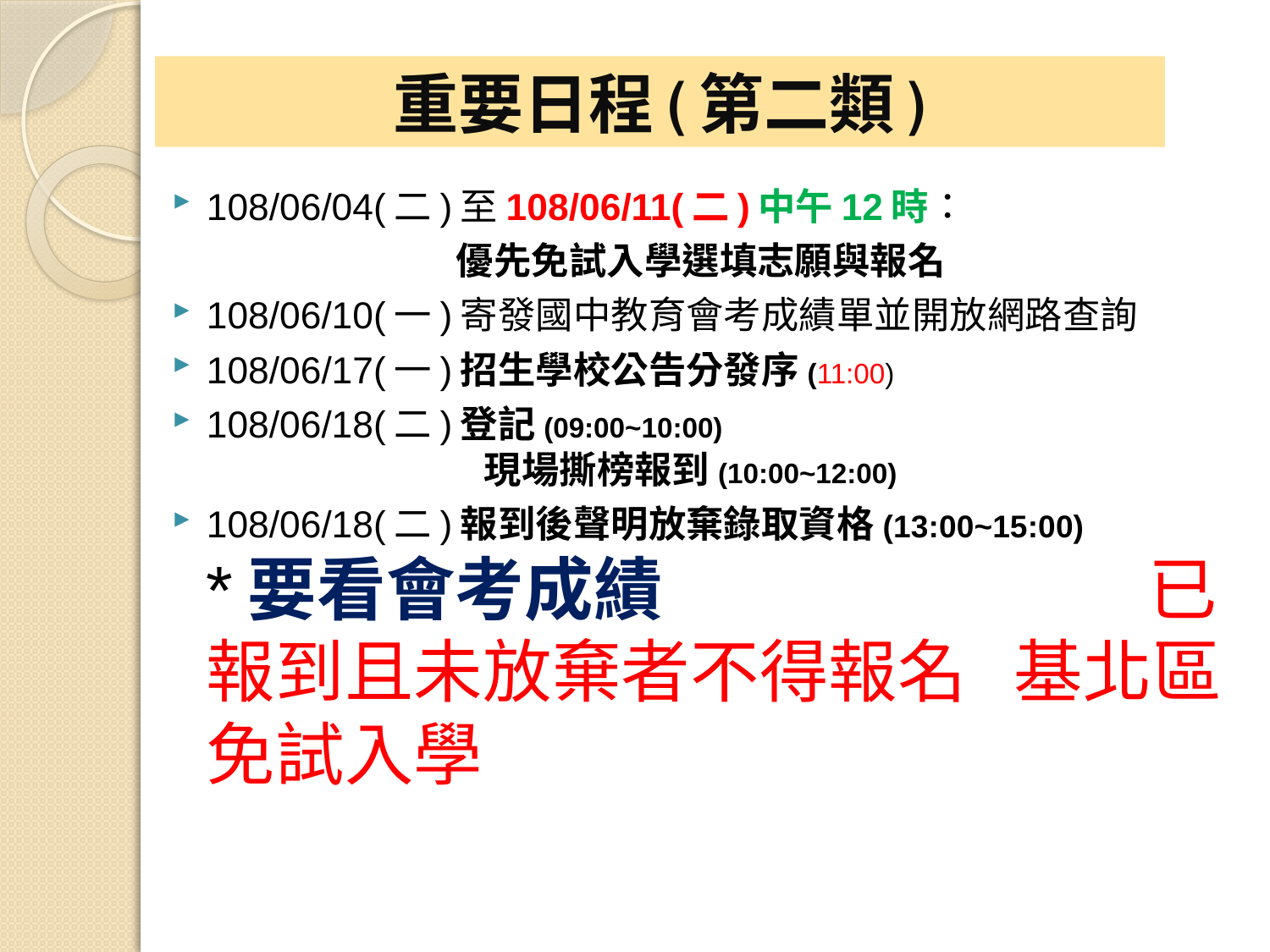

# 重要日程(第二類)
108/06/04(二)至108/06/11(二)中午12時：
優先免試入學選填志願與報名
108/06/10(一)寄發國中教育會考成績單並開放網路查詢
108/06/17(一)招生學校公告分發序(11:00)
108/06/18(二)登記(09:00~10:00)
                          現場撕榜報到(10:00~12:00)
108/06/18(二)報到後聲明放棄錄取資格(13:00~15:00)
*要看會考成績                               已報到且未放棄者不得報名   基北區免試入學